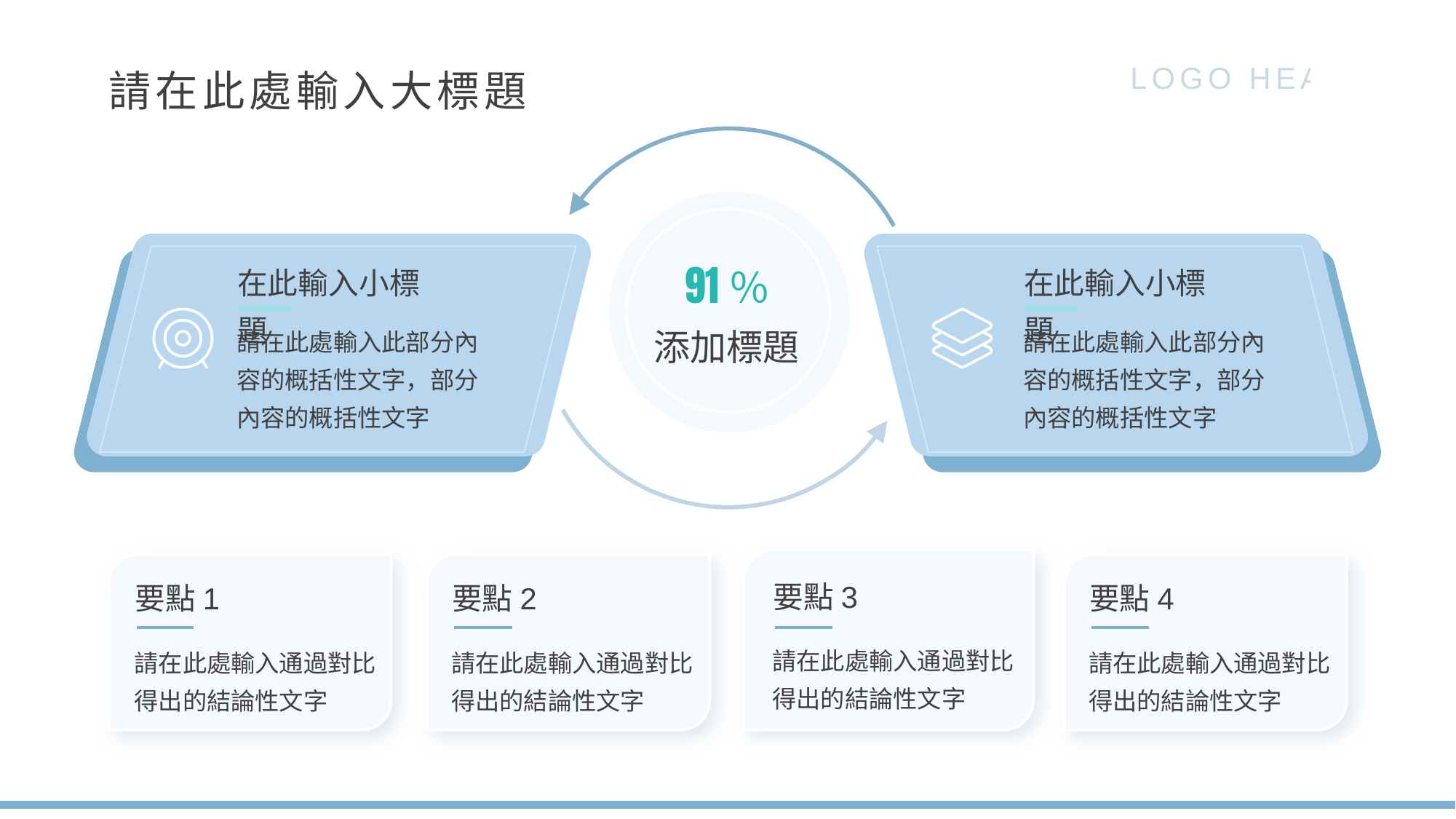

LOGO HEAR
請在此處輸入大標題

在此輸入小標題
在此輸入小標題

91％
添加標題

請在此處輸入此部分內容的概括性文字，部分內容的概括性文字
請在此處輸入此部分內容的概括性文字，部分內容的概括性文字

要點3
要點1
要點2
要點4
請在此處輸入通過對比得出的結論性文字
請在此處輸入通過對比得出的結論性文字
請在此處輸入通過對比得出的結論性文字
請在此處輸入通過對比得出的結論性文字